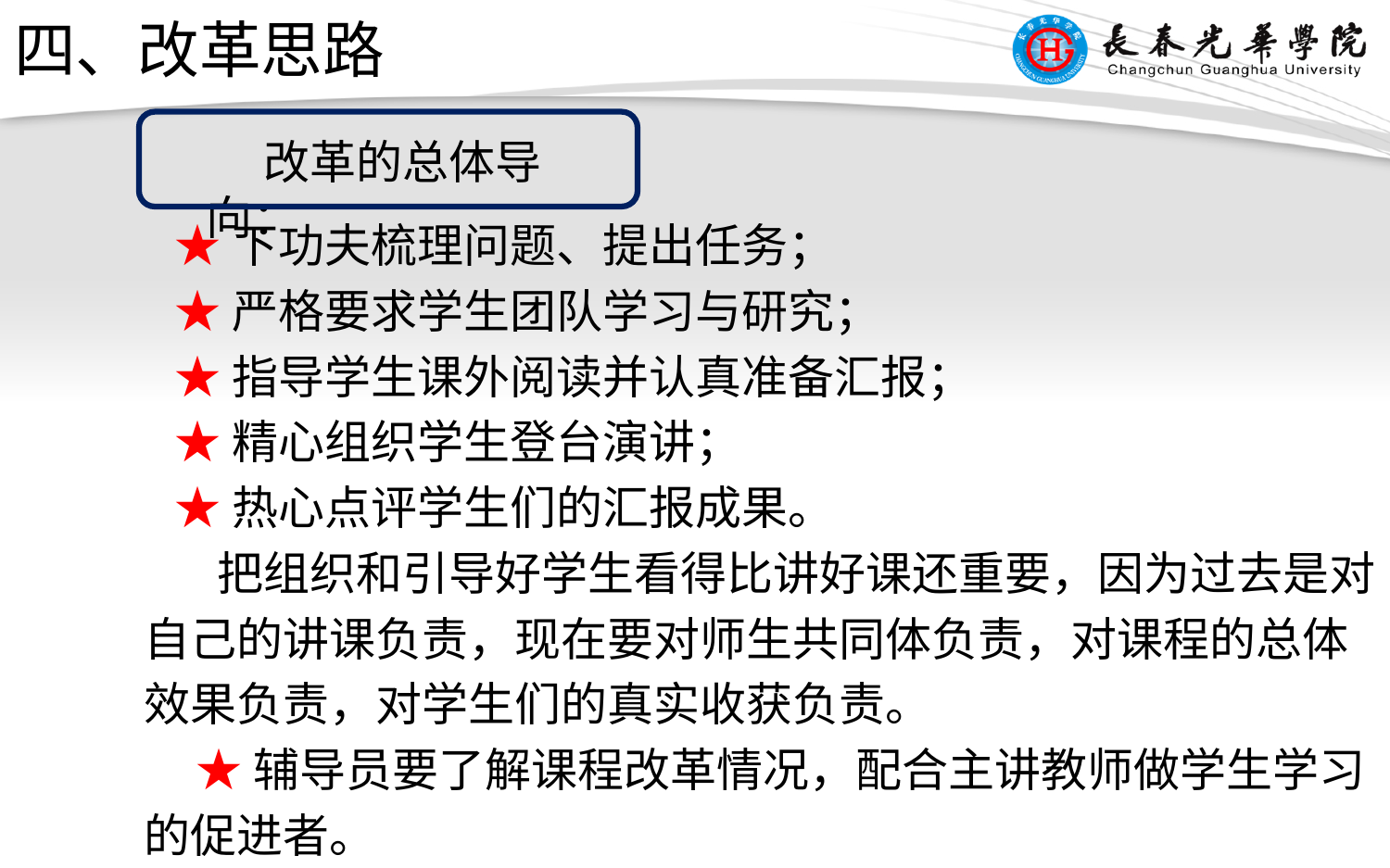

四、改革思路

改革的总体导向：
   ★下功夫梳理问题、提出任务；
   ★严格要求学生团队学习与研究；
   ★指导学生课外阅读并认真准备汇报；
   ★精心组织学生登台演讲；
   ★热心点评学生们的汇报成果。
      把组织和引导好学生看得比讲好课还重要，因为过去是对自己的讲课负责，现在要对师生共同体负责，对课程的总体效果负责，对学生们的真实收获负责。
     ★辅导员要了解课程改革情况，配合主讲教师做学生学习的促进者。